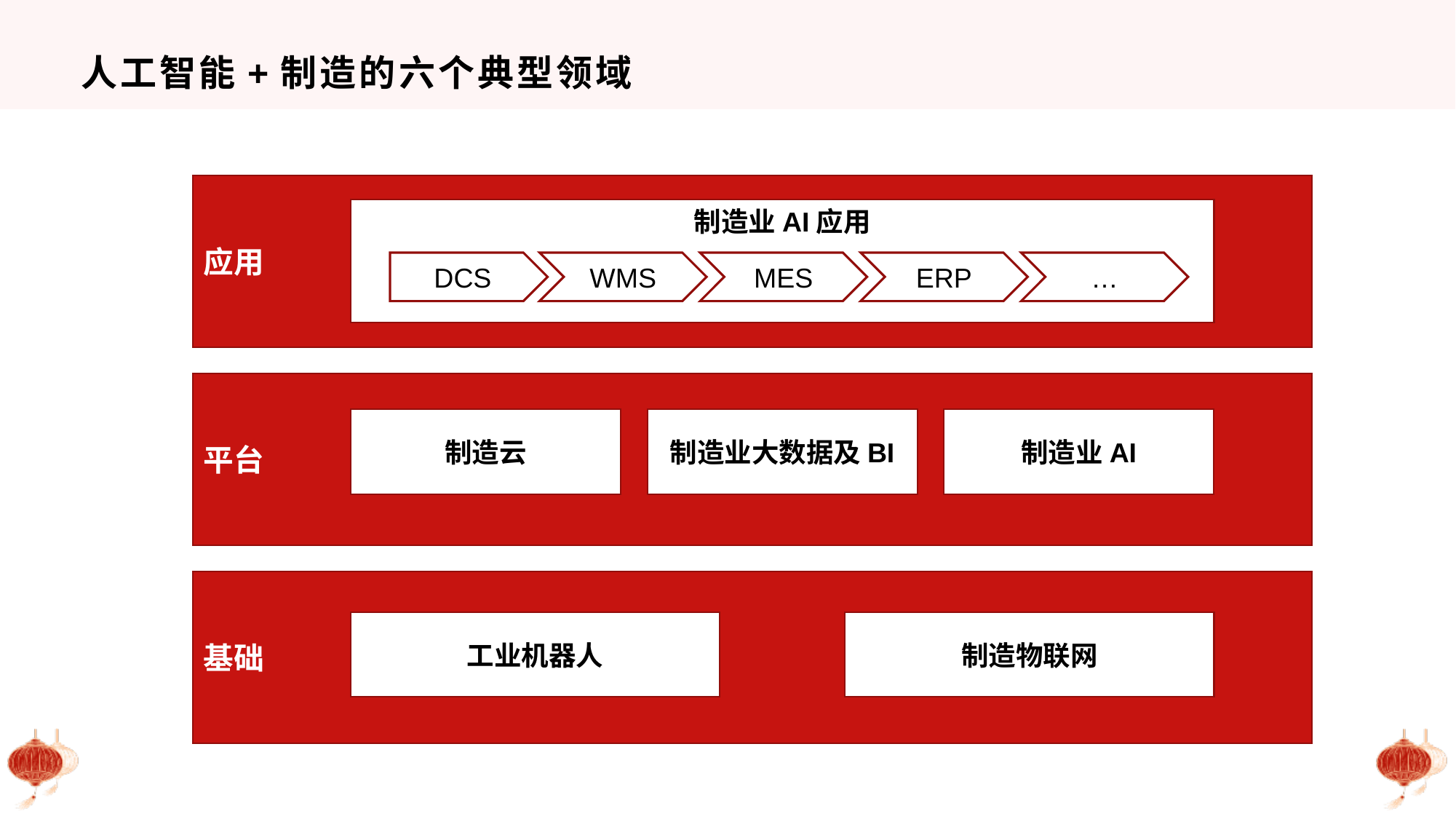

# 人工智能+制造的六个典型领域
应用
制造业AI应用
DCS
WMS
MES
ERP
…
平台
制造云
制造业大数据及BI
制造业AI
基础
工业机器人
制造物联网